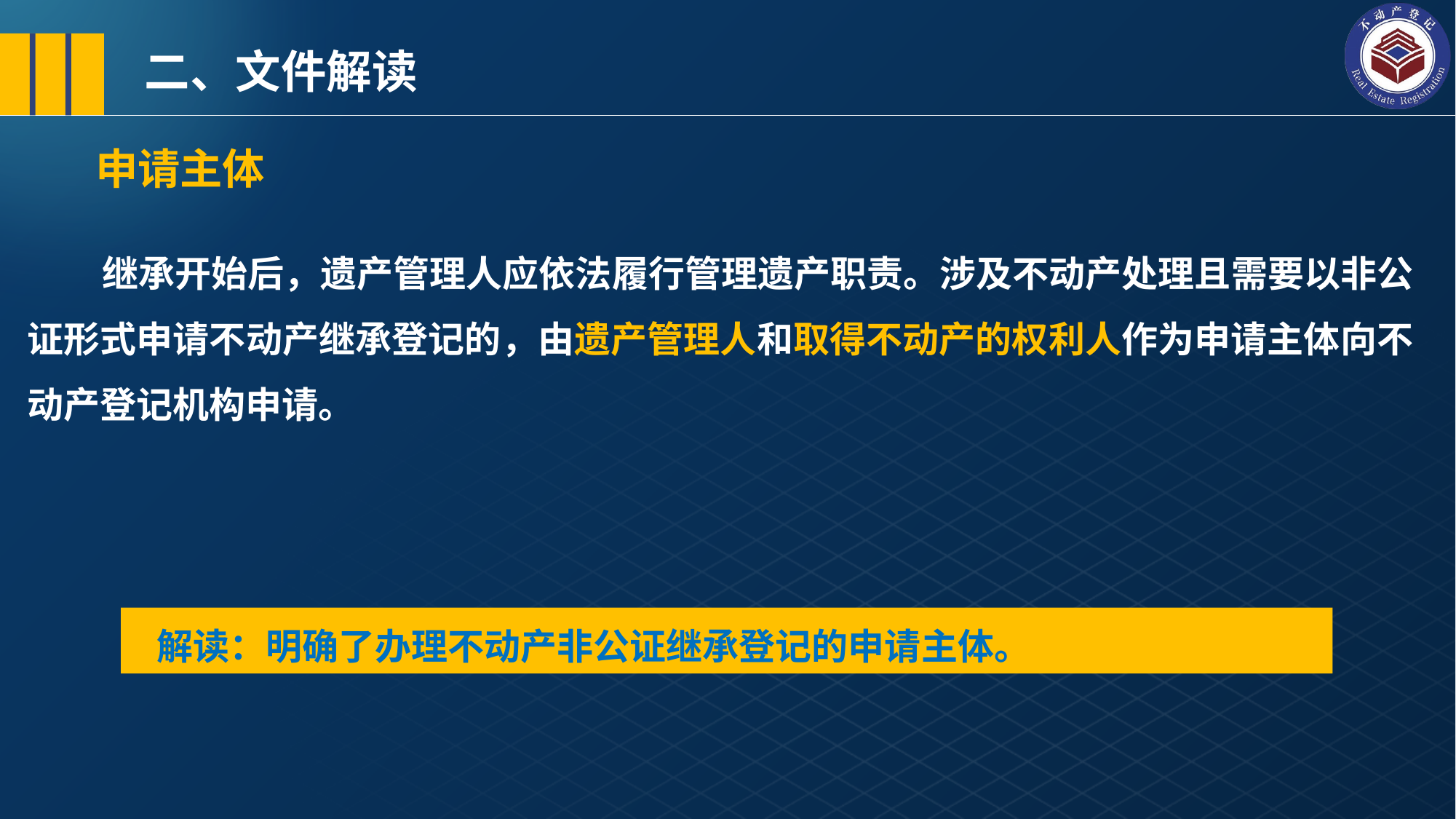

二、文件解读
     申请主体
        继承开始后，遗产管理人应依法履行管理遗产职责。涉及不动产处理且需要以非公证形式申请不动产继承登记的，由遗产管理人和取得不动产的权利人作为申请主体向不动产登记机构申请。
        解读：明确了办理不动产非公证继承登记的申请主体。